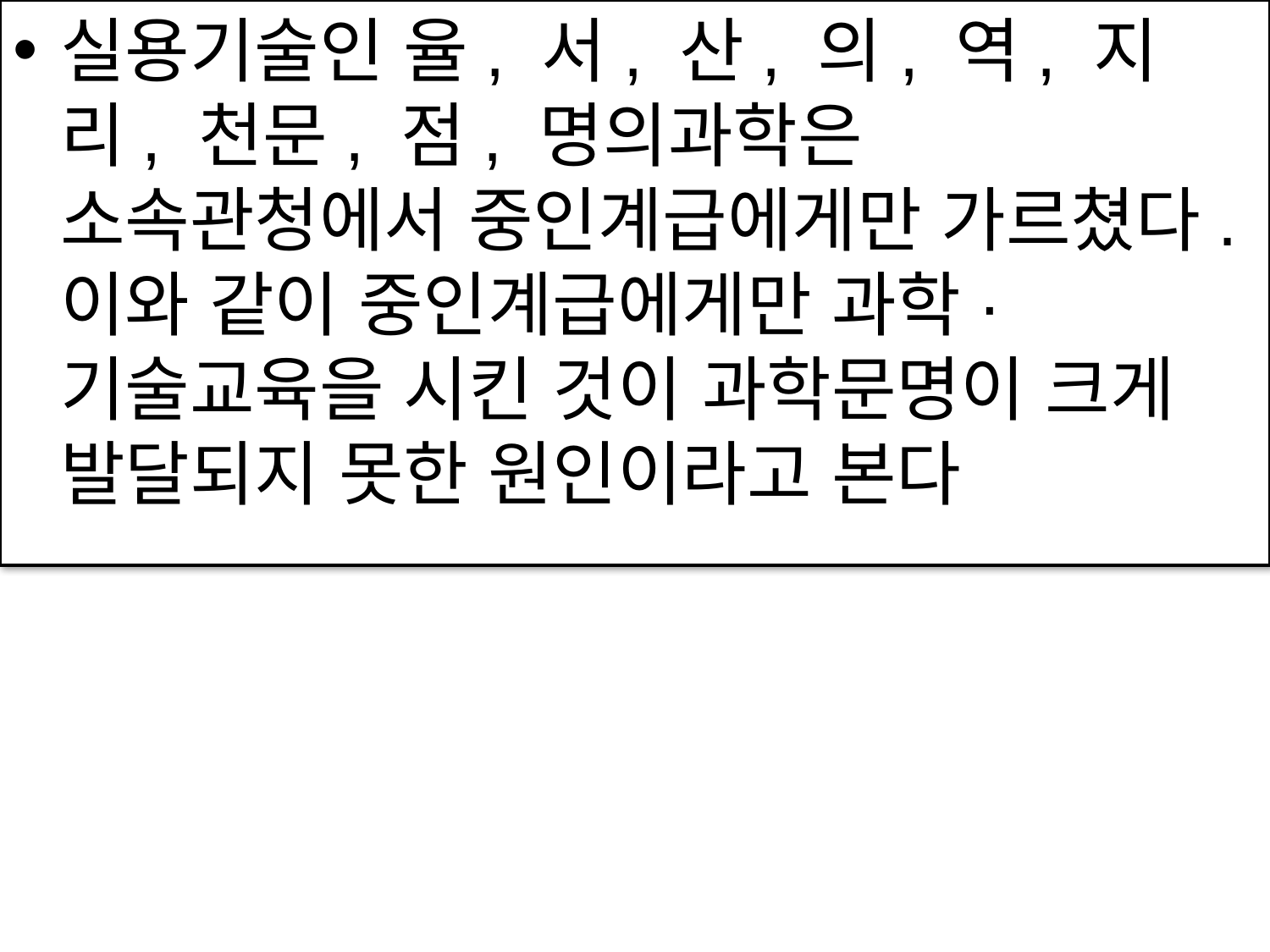

실용기술인 율, 서, 산, 의, 역, 지리, 천문, 점, 명의과학은 소속관청에서 중인계급에게만 가르쳤다. 이와 같이 중인계급에게만 과학·기술교육을 시킨 것이 과학문명이 크게 발달되지 못한 원인이라고 본다